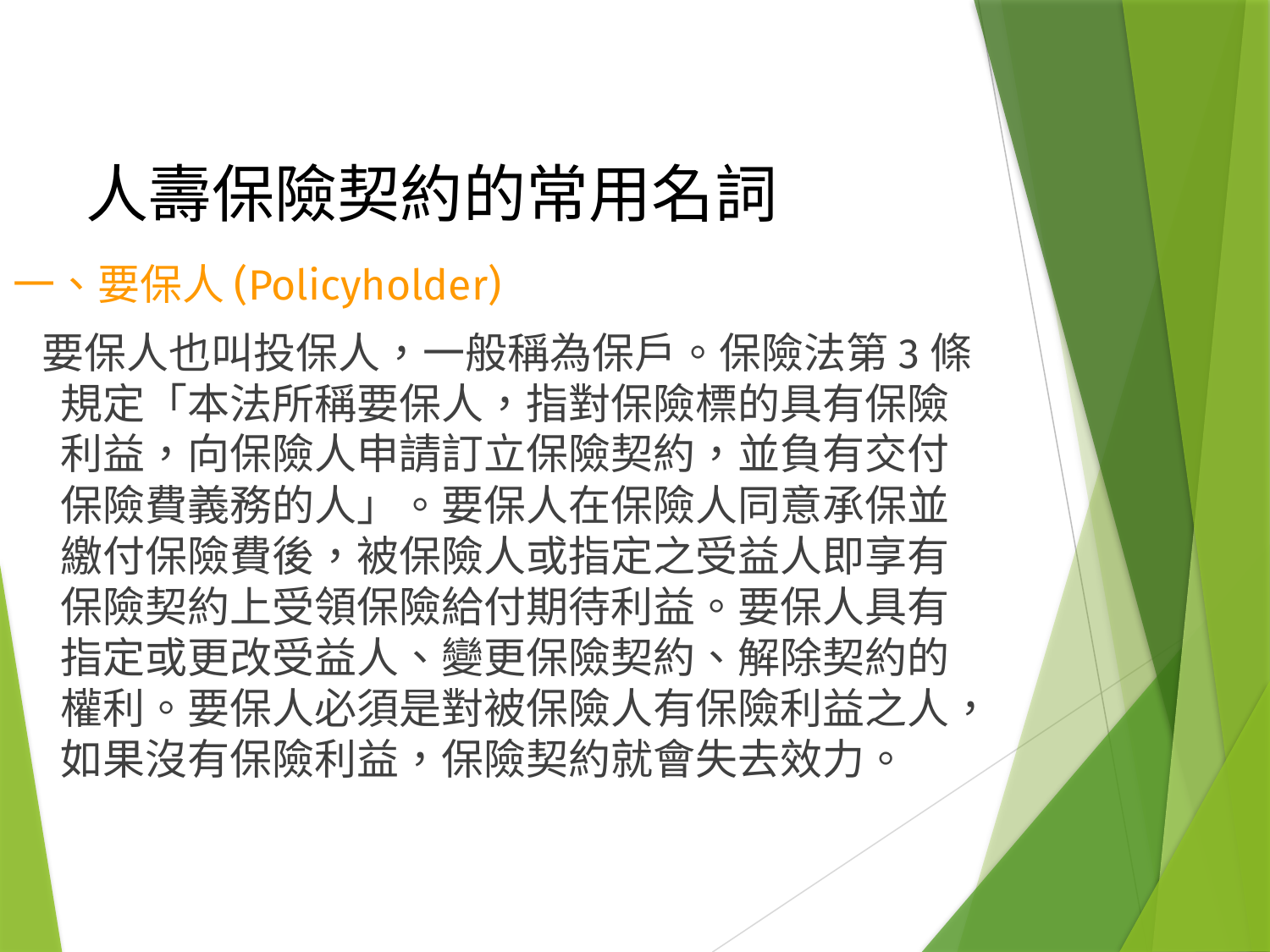

人壽保險契約的常用名詞
一、要保人(Policyholder)
  要保人也叫投保人，一般稱為保戶。保險法第3條規定「本法所稱要保人，指對保險標的具有保險利益，向保險人申請訂立保險契約，並負有交付保險費義務的人」。要保人在保險人同意承保並繳付保險費後，被保險人或指定之受益人即享有保險契約上受領保險給付期待利益。要保人具有指定或更改受益人、變更保險契約、解除契約的權利。要保人必須是對被保險人有保險利益之人，如果沒有保險利益，保險契約就會失去效力。